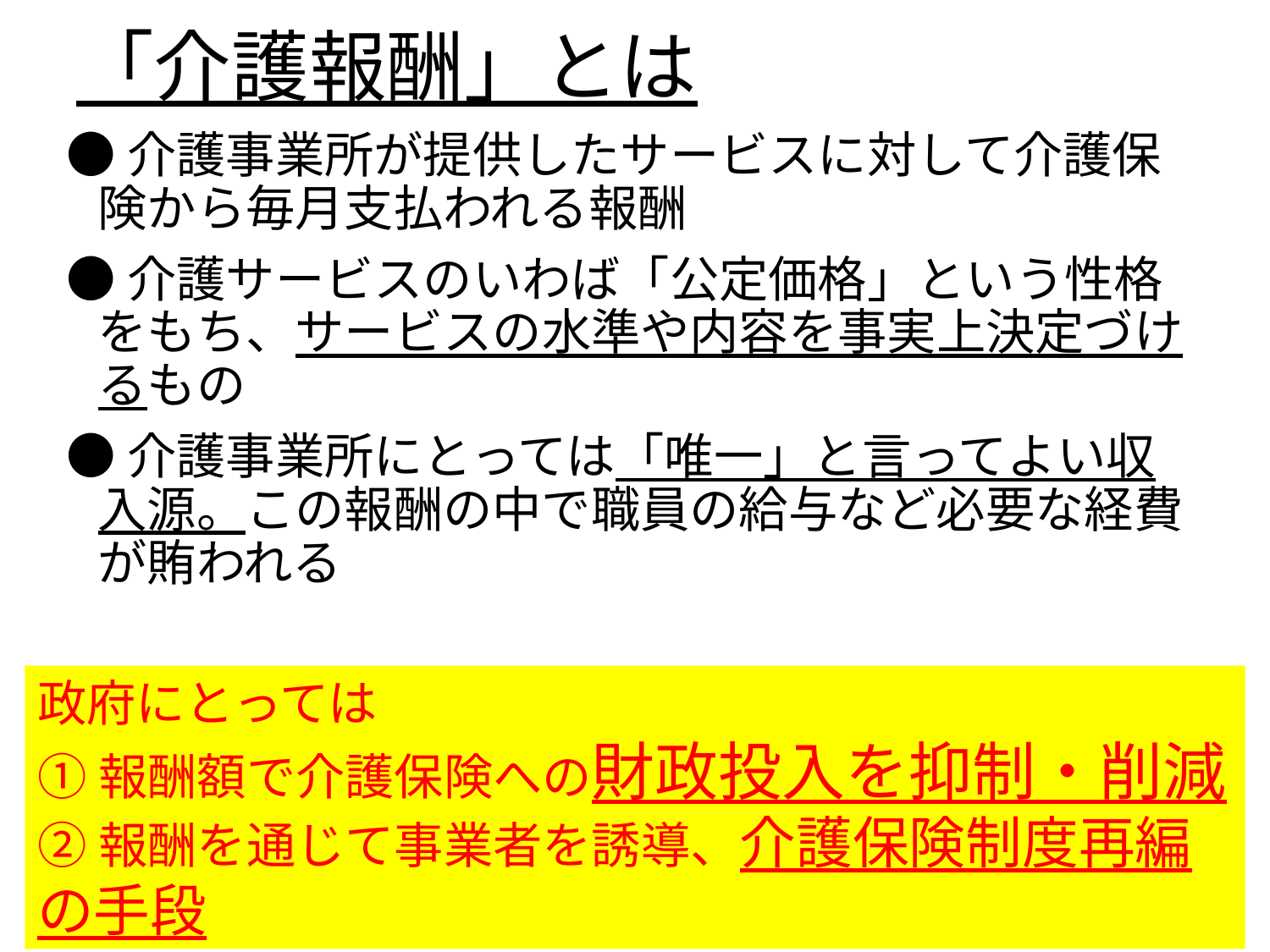

# 「介護報酬」とは
●介護事業所が提供したサービスに対して介護保険から毎月支払われる報酬
●介護サービスのいわば「公定価格」という性格をもち、サービスの水準や内容を事実上決定づけるもの
●介護事業所にとっては「唯一」と言ってよい収入源。この報酬の中で職員の給与など必要な経費が賄われる
政府にとっては
①報酬額で介護保険への財政投入を抑制・削減
②報酬を通じて事業者を誘導、介護保険制度再編の手段